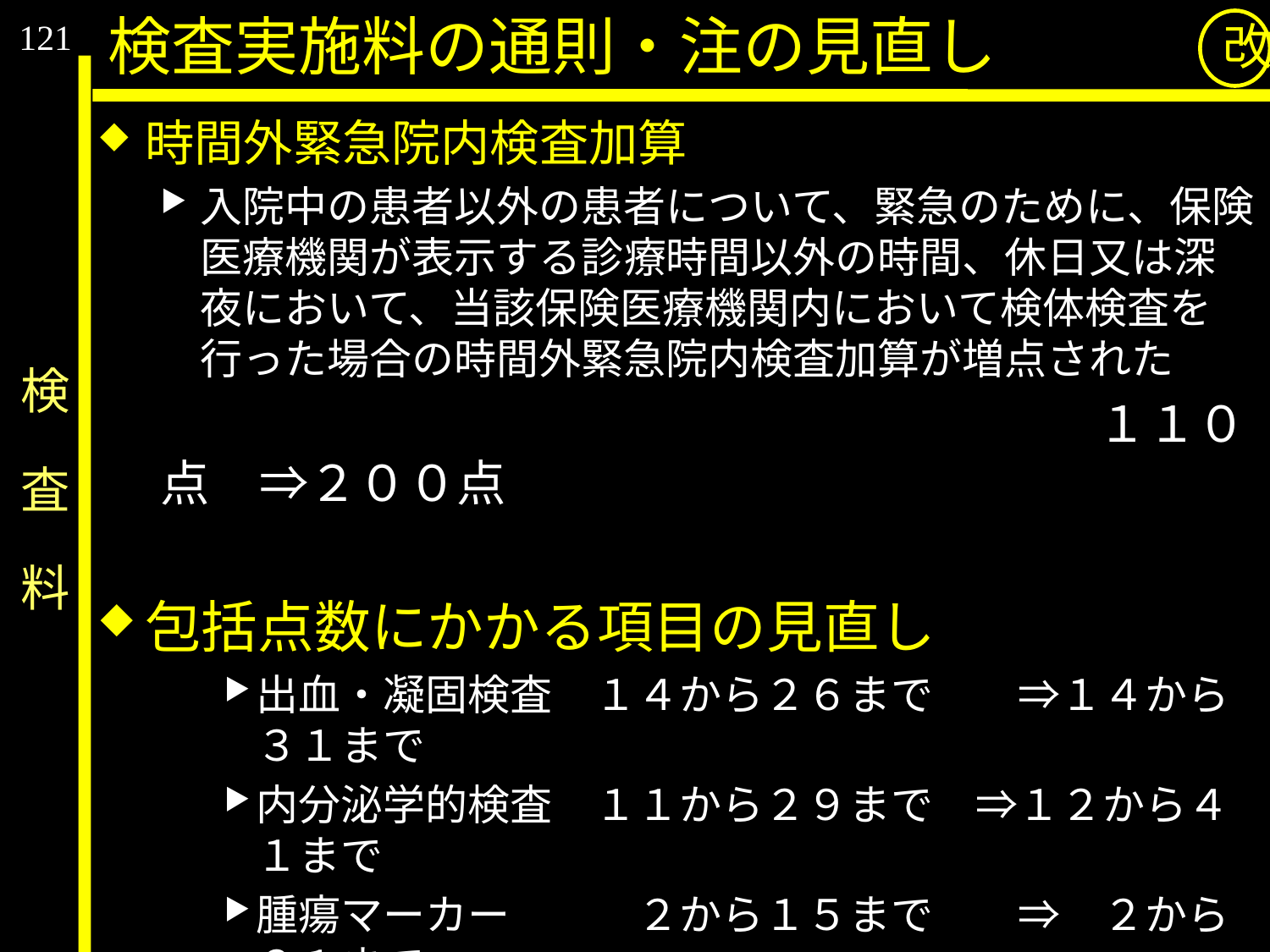

121
検査実施料の通則・注の見直し
改

時間外緊急院内検査加算
入院中の患者以外の患者について、緊急のために、保険医療機関が表示する診療時間以外の時間、休日又は深夜において、当該保険医療機関内において検体検査を行った場合の時間外緊急院内検査加算が増点された
　　　　　　　　　　　　　　　　　　　１１０点　⇒２００点

包括点数にかかる項目の見直し
出血・凝固検査　１４から２６まで　　⇒１４から３１まで
内分泌学的検査　１１から２９まで　⇒１２から４１まで
腫瘍マーカー　　　２から１５まで　　⇒　２から２１まで
自己抗体検査　　　９から１１まで
　　　　　　⇒９から１２まで及び１６（抗ＡＲＳ抗体に限る）

# 検　査　料